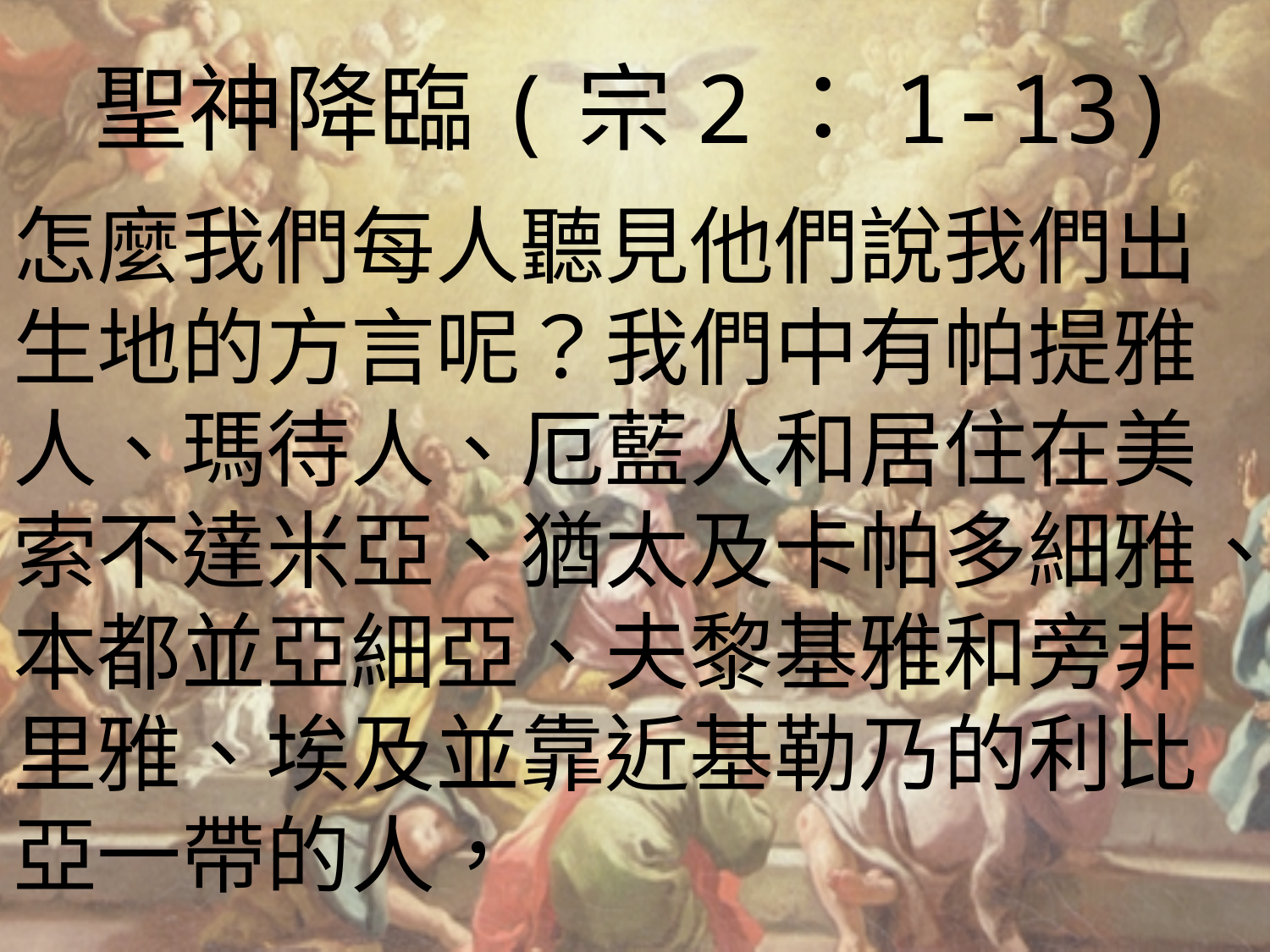

# 聖神降臨(宗2：1-13)
怎麼我們每人聽見他們說我們出生地的方言呢？我們中有帕提雅人、瑪待人、厄藍人和居住在美索不達米亞、猶太及卡帕多細雅、本都並亞細亞、夫黎基雅和旁非里雅、埃及並靠近基勒乃的利比亞一帶的人，